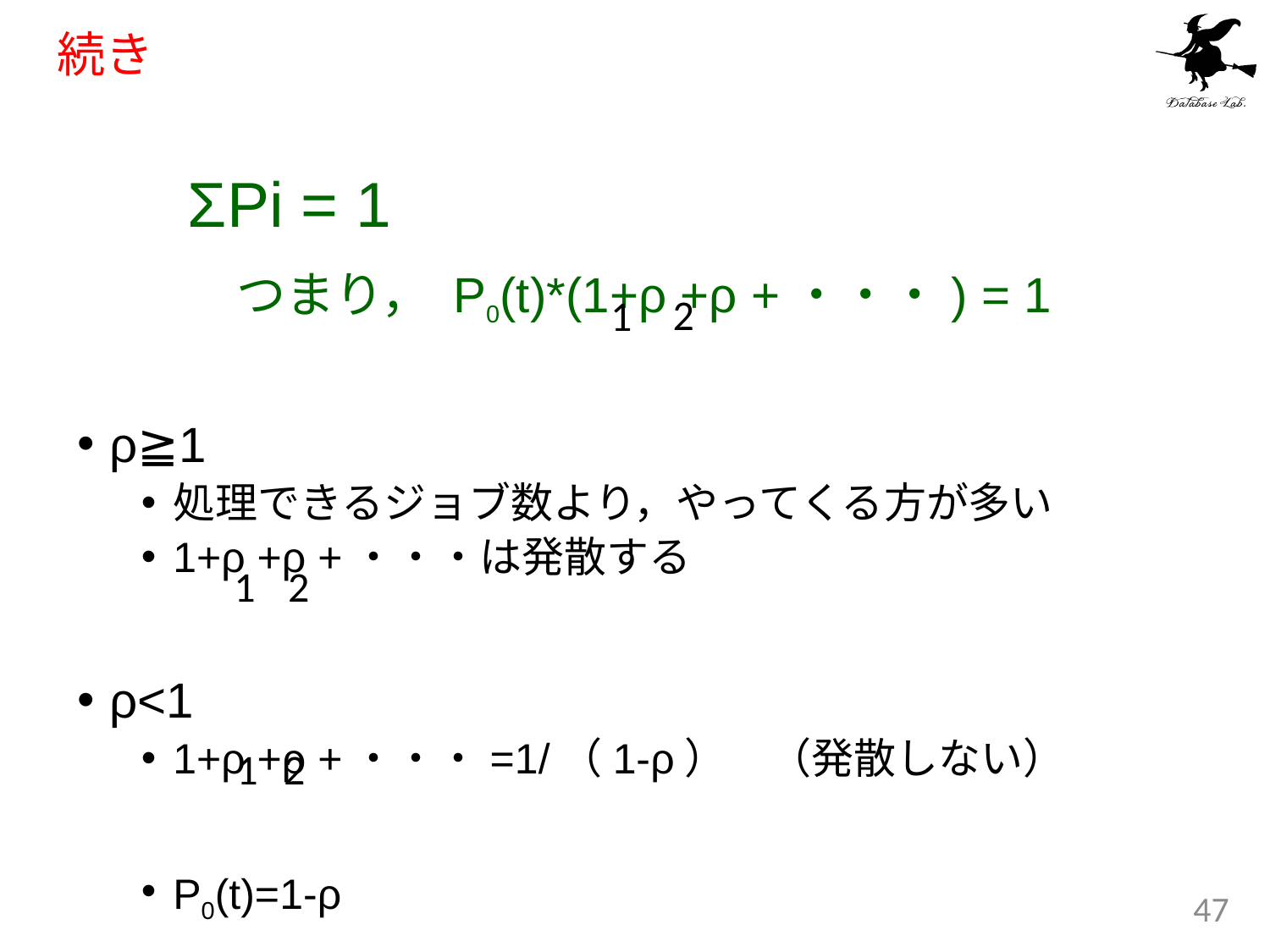

# 続き
        ΣPi = 1
		つまり， P0(t)*(1+ρ +ρ +・・・) = 1

ρ≧1
処理できるジョブ数より，やってくる方が多い
1+ρ +ρ +・・・は発散する

ρ<1
1+ρ +ρ +・・・=1/（1-ρ）　（発散しない）

P0(t)=1-ρ

2
1
1
2
1
2
47